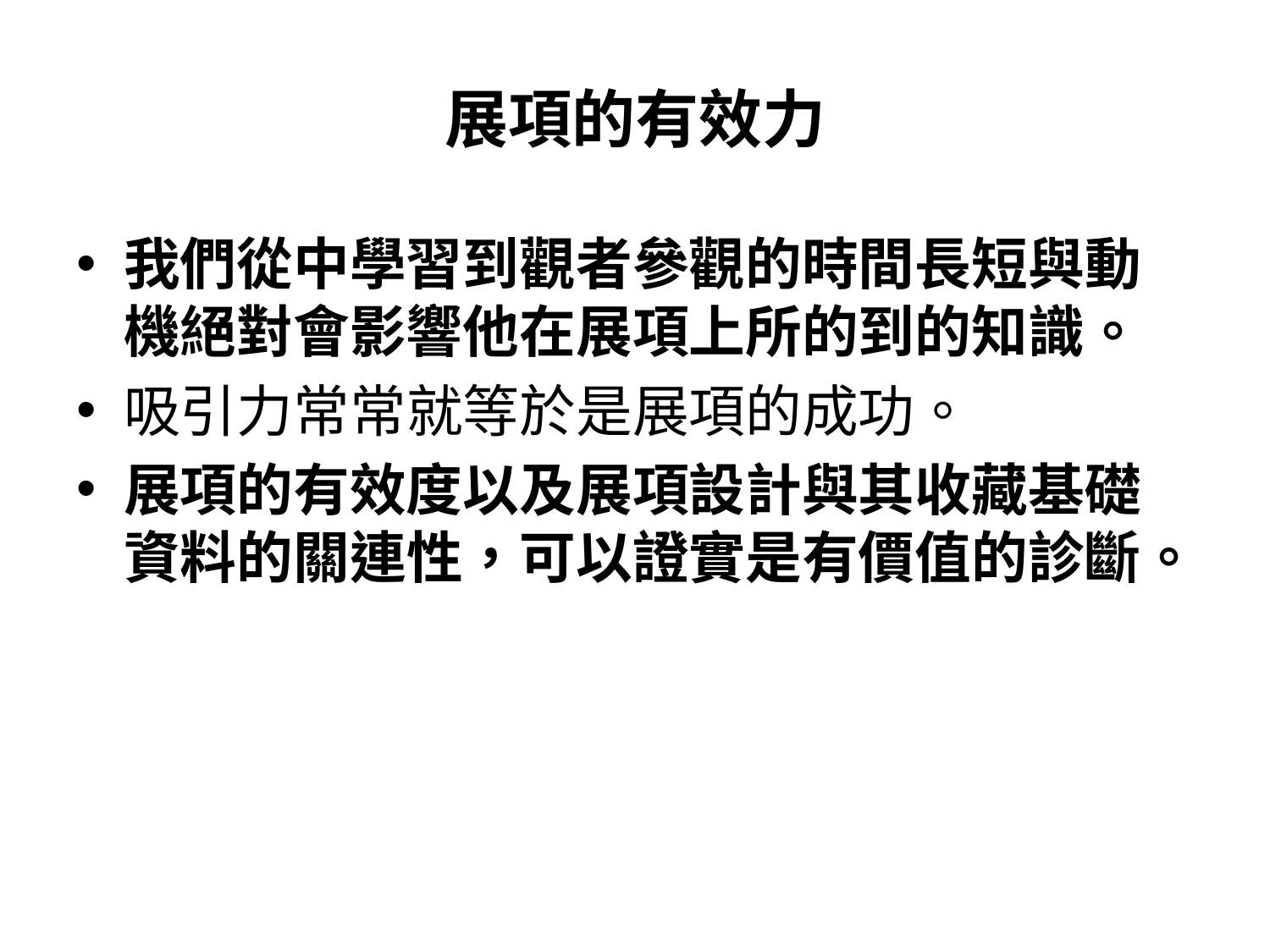

# 展項的有效力
我們從中學習到觀者參觀的時間長短與動機絕對會影響他在展項上所的到的知識。
吸引力常常就等於是展項的成功。
展項的有效度以及展項設計與其收藏基礎資料的關連性，可以證實是有價值的診斷。